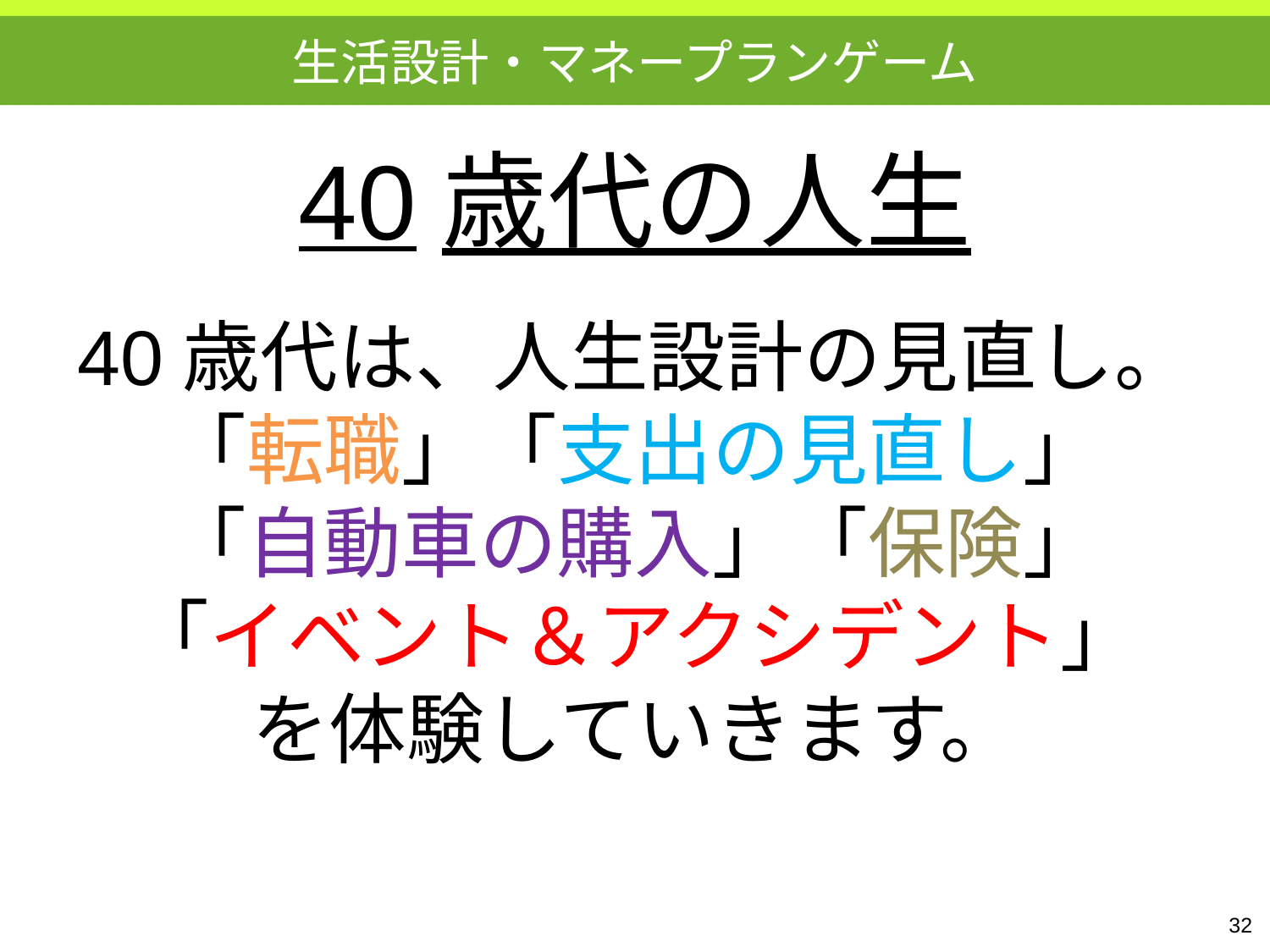

生活設計・マネープランゲーム
40歳代の人生

40歳代は、人生設計の見直し。
「転職」「支出の見直し」
「自動車の購入」「保険」
「イベント＆アクシデント」
を体験していきます。

32